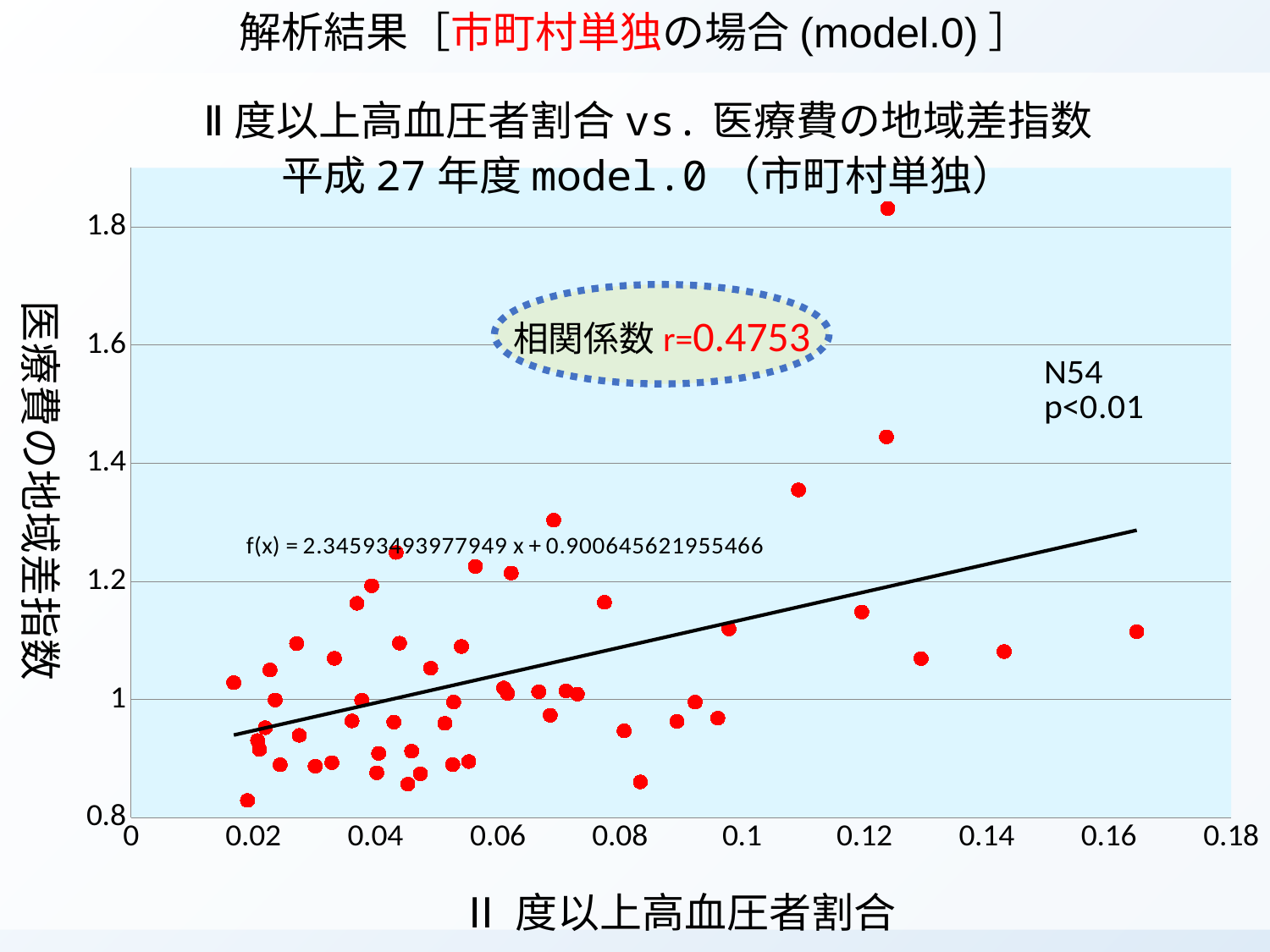

解析結果［市町村単独の場合(model.0)］

### Chart: Ⅱ度以上高血圧者割合vs.医療費の地域差指数
平成27年度model.0（市町村単独）

| Category |  |
|---|---|
相関係数r=0.4753